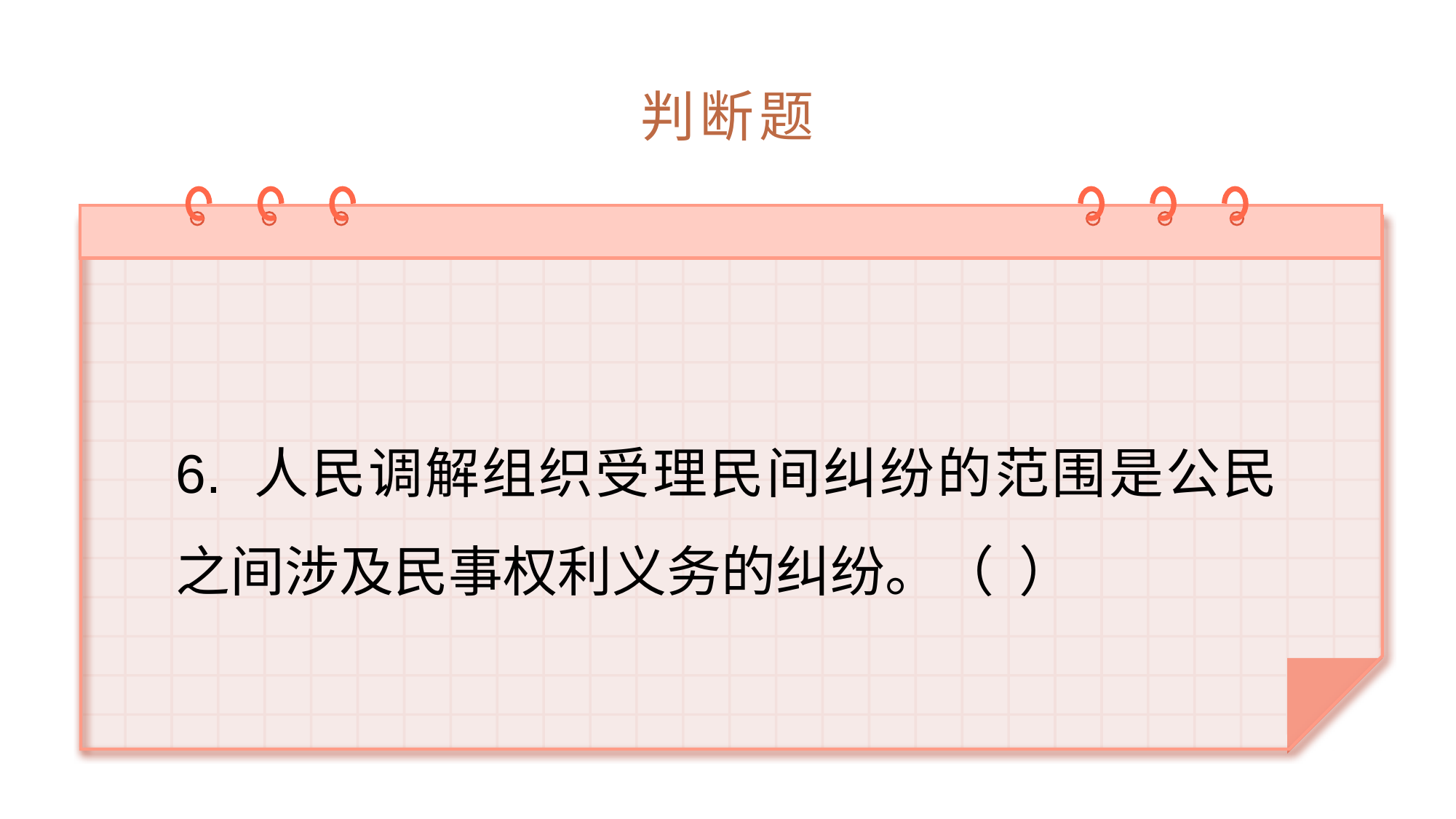

# 判断题

6. 人民调解组织受理民间纠纷的范围是公民之间涉及民事权利义务的纠纷。（  ）